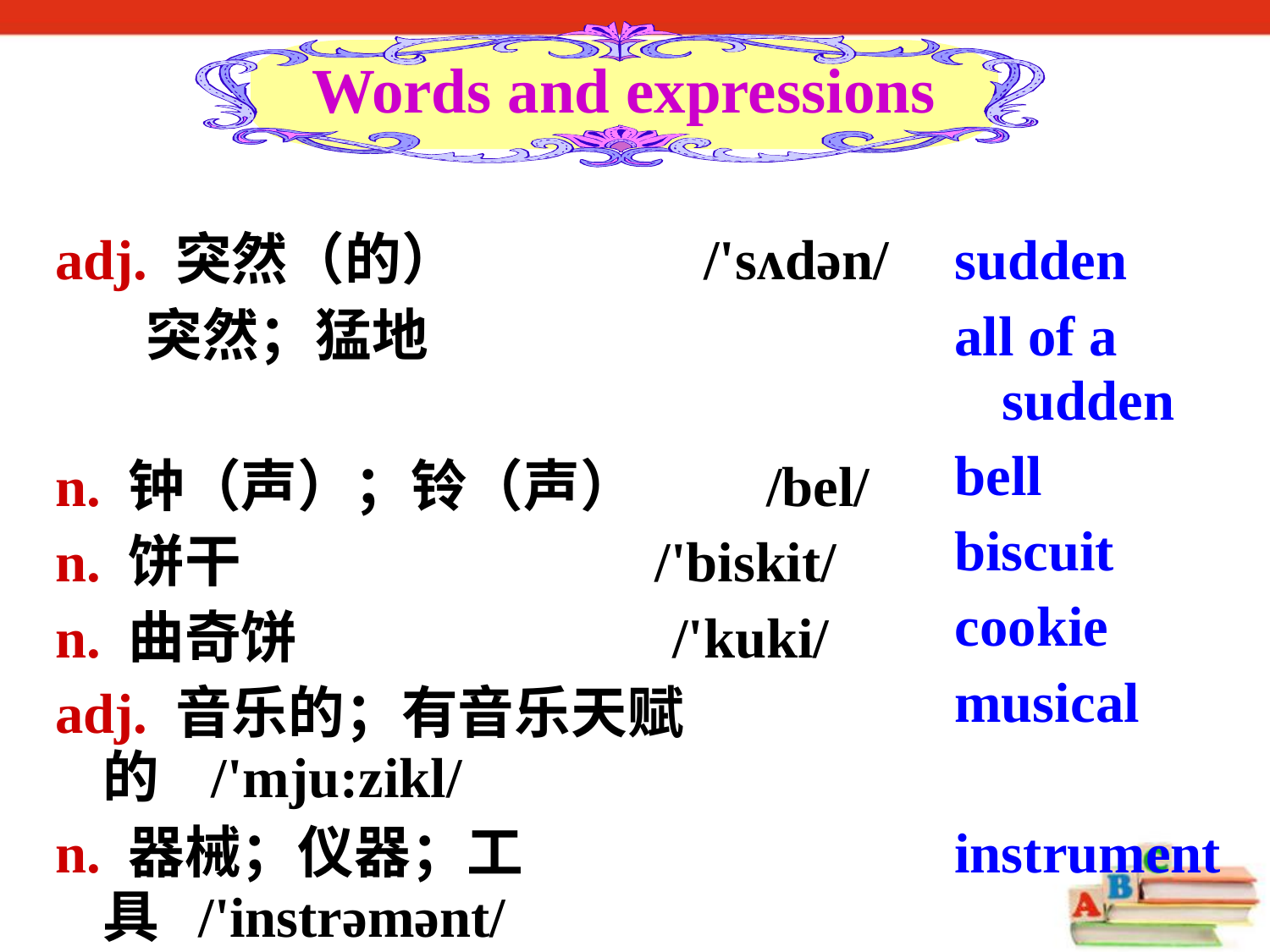

Words and expressions
adj. 突然（的）                  /'sʌdən/
      突然；猛地

n. 钟（声）；铃（声）         /bel/
n. 饼干                               /'biskit/
n. 曲奇饼                            /'kuki/
adj. 音乐的；有音乐天赋的   /'mju:zikl/
n. 器械；仪器；工具  /'instrəmənt/
sudden
all of a sudden
bell
biscuit
cookie
musical

instrument